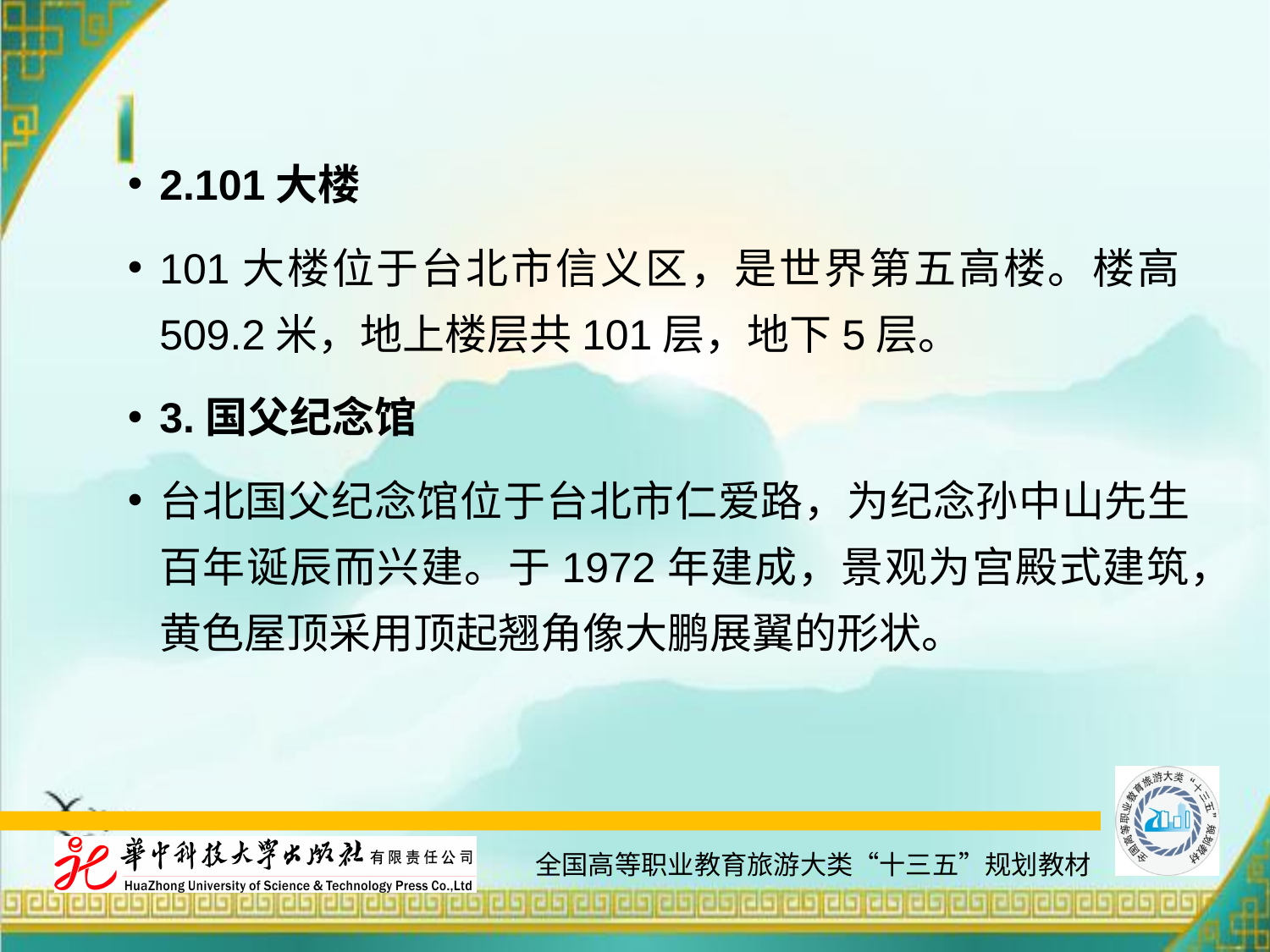

#
2.101大楼
101大楼位于台北市信义区，是世界第五高楼。楼高509.2米，地上楼层共101层，地下5层。
3.国父纪念馆
台北国父纪念馆位于台北市仁爱路，为纪念孙中山先生百年诞辰而兴建。于1972年建成，景观为宫殿式建筑，黄色屋顶采用顶起翘角像大鹏展翼的形状。